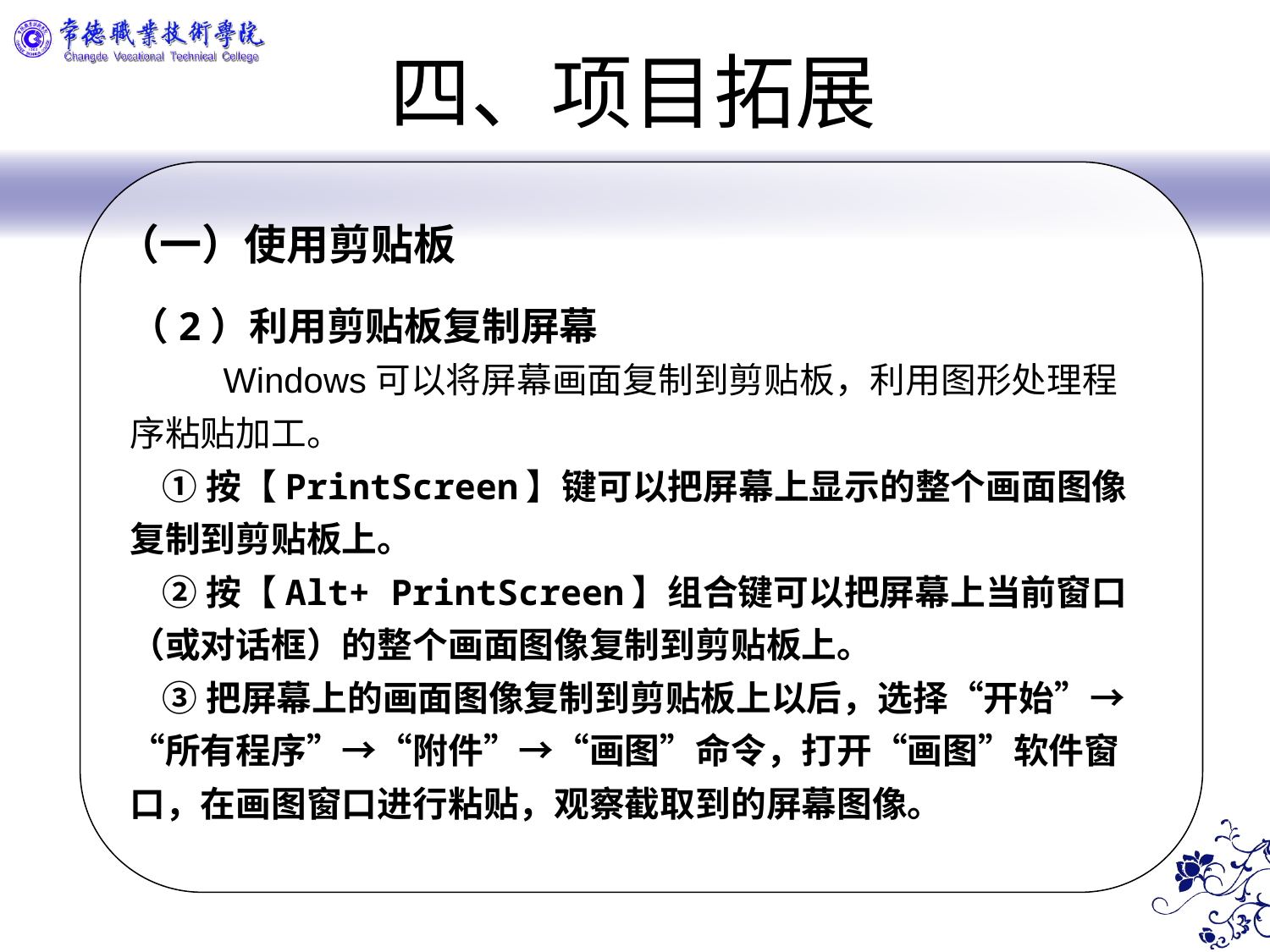

四、项目拓展

（一）使用剪贴板
（2）利用剪贴板复制屏幕
    Windows可以将屏幕画面复制到剪贴板，利用图形处理程序粘贴加工。
    ①按【PrintScreen】键可以把屏幕上显示的整个画面图像复制到剪贴板上。
    ②按【Alt+ PrintScreen】组合键可以把屏幕上当前窗口（或对话框）的整个画面图像复制到剪贴板上。
    ③把屏幕上的画面图像复制到剪贴板上以后，选择“开始”→“所有程序”→“附件”→“画图”命令，打开“画图”软件窗口，在画图窗口进行粘贴，观察截取到的屏幕图像。